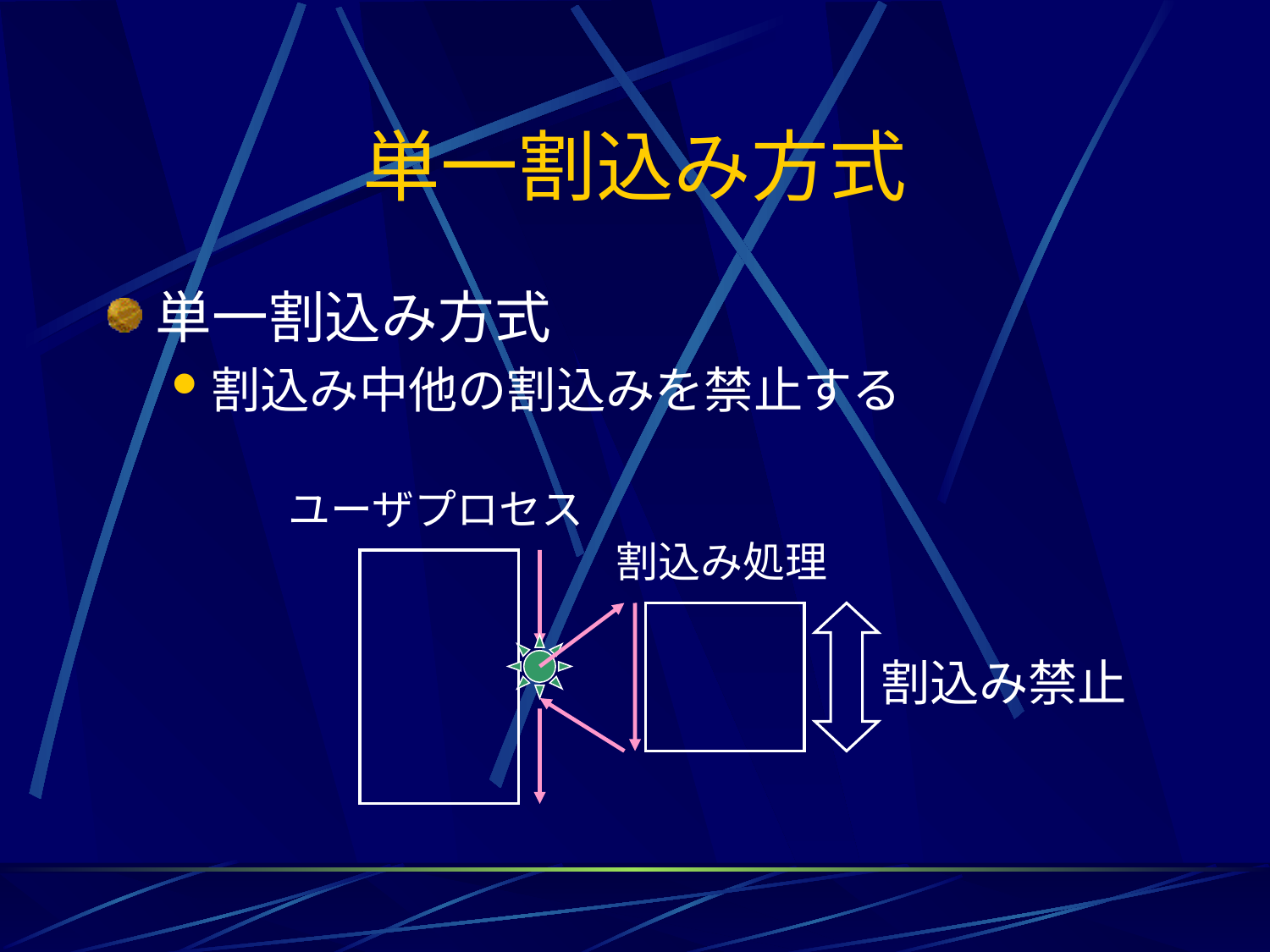

# 単一割込み方式
単一割込み方式
割込み中他の割込みを禁止する
ユーザプロセス
割込み処理

割込み禁止